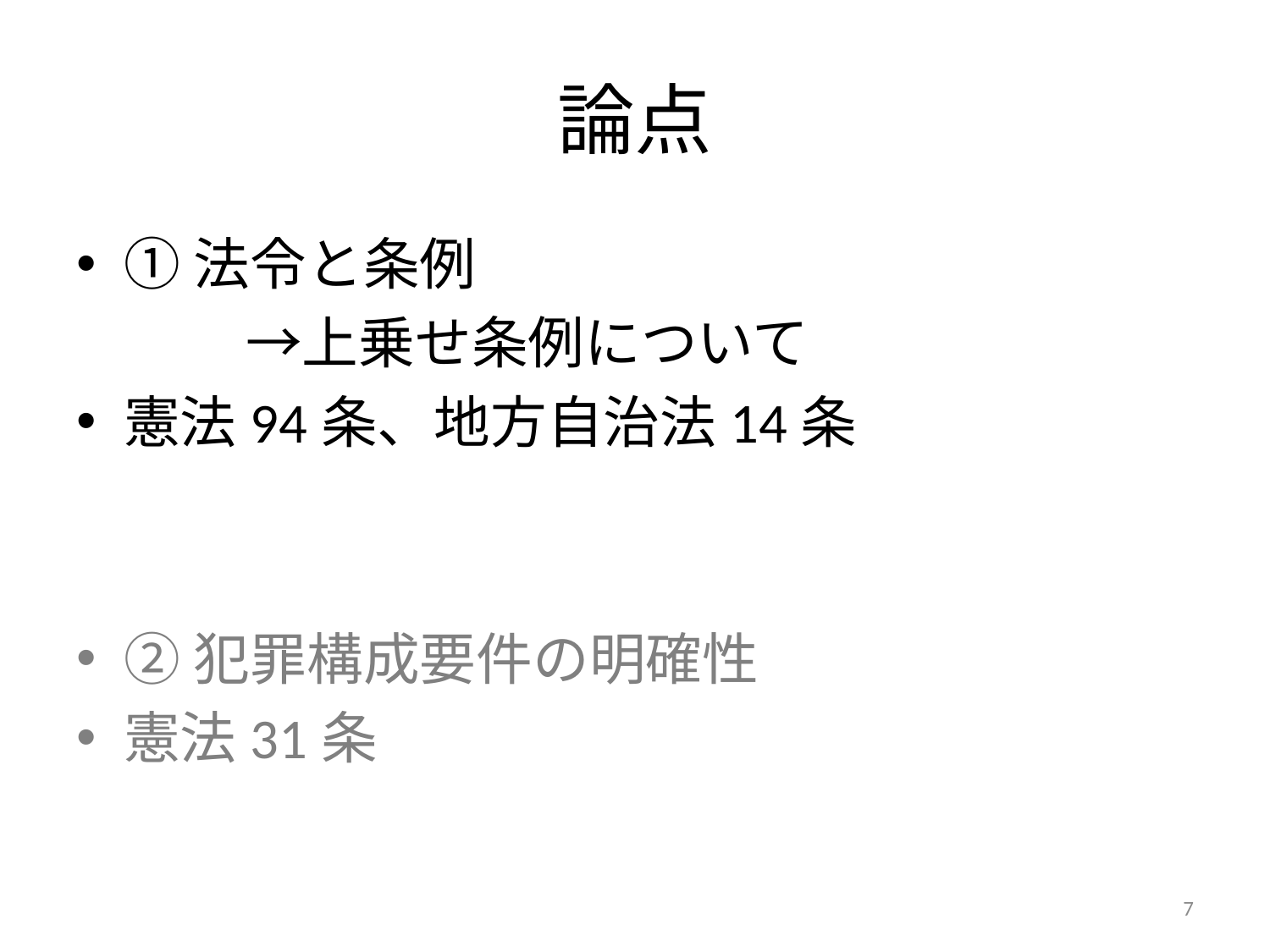

# 論点
①法令と条例
　　　→上乗せ条例について
憲法94条、地方自治法14条

②犯罪構成要件の明確性
憲法31条
7